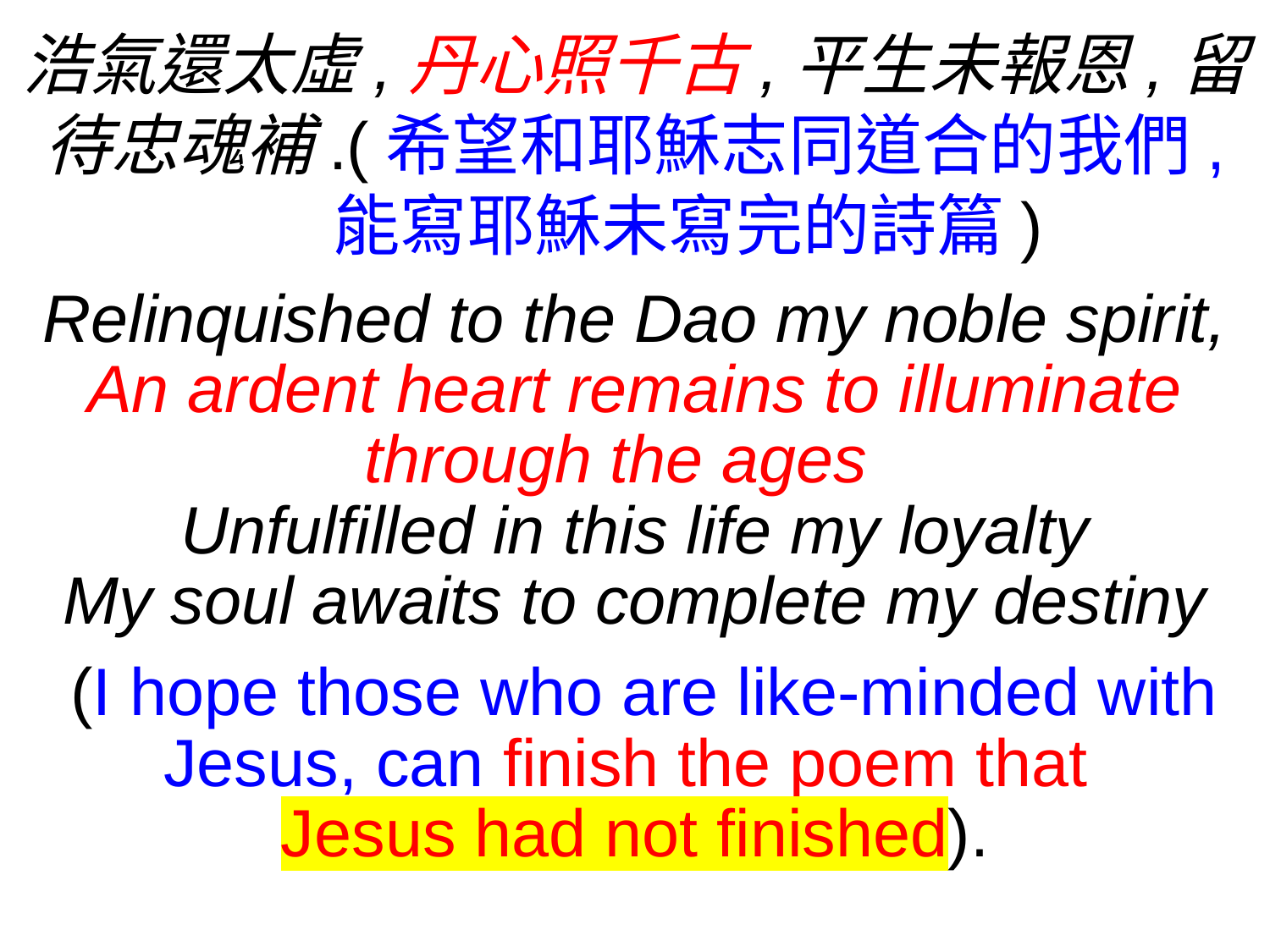

浩氣還太虛,丹心照千古,平生未報恩,留待忠魂補.(希望和耶穌志同道合的我們,
      能寫耶穌未寫完的詩篇)
Relinquished to the Dao my noble spirit,
An ardent heart remains to illuminate through the ages
Unfulfilled in this life my loyalty
My soul awaits to complete my destiny
 (I hope those who are like-minded with Jesus, can finish the poem that
Jesus had not finished).